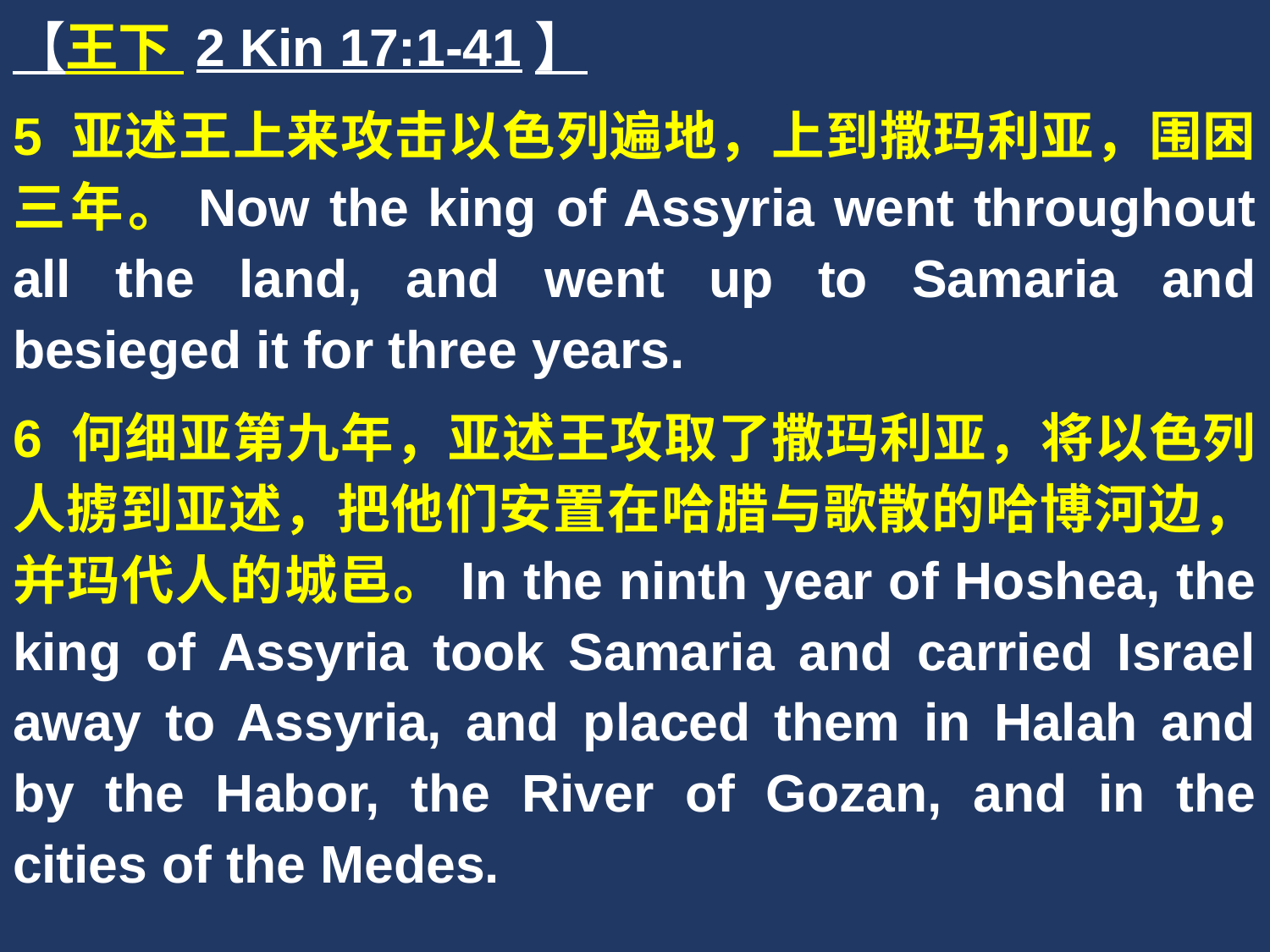

【王下 2 Kin 17:1-41】
5 亚述王上来攻击以色列遍地，上到撒玛利亚，围困三年。Now the king of Assyria went throughout all the land, and went up to Samaria and besieged it for three years.
6 何细亚第九年，亚述王攻取了撒玛利亚，将以色列人掳到亚述，把他们安置在哈腊与歌散的哈博河边，并玛代人的城邑。In the ninth year of Hoshea, the king of Assyria took Samaria and carried Israel away to Assyria, and placed them in Halah and by the Habor, the River of Gozan, and in the cities of the Medes.